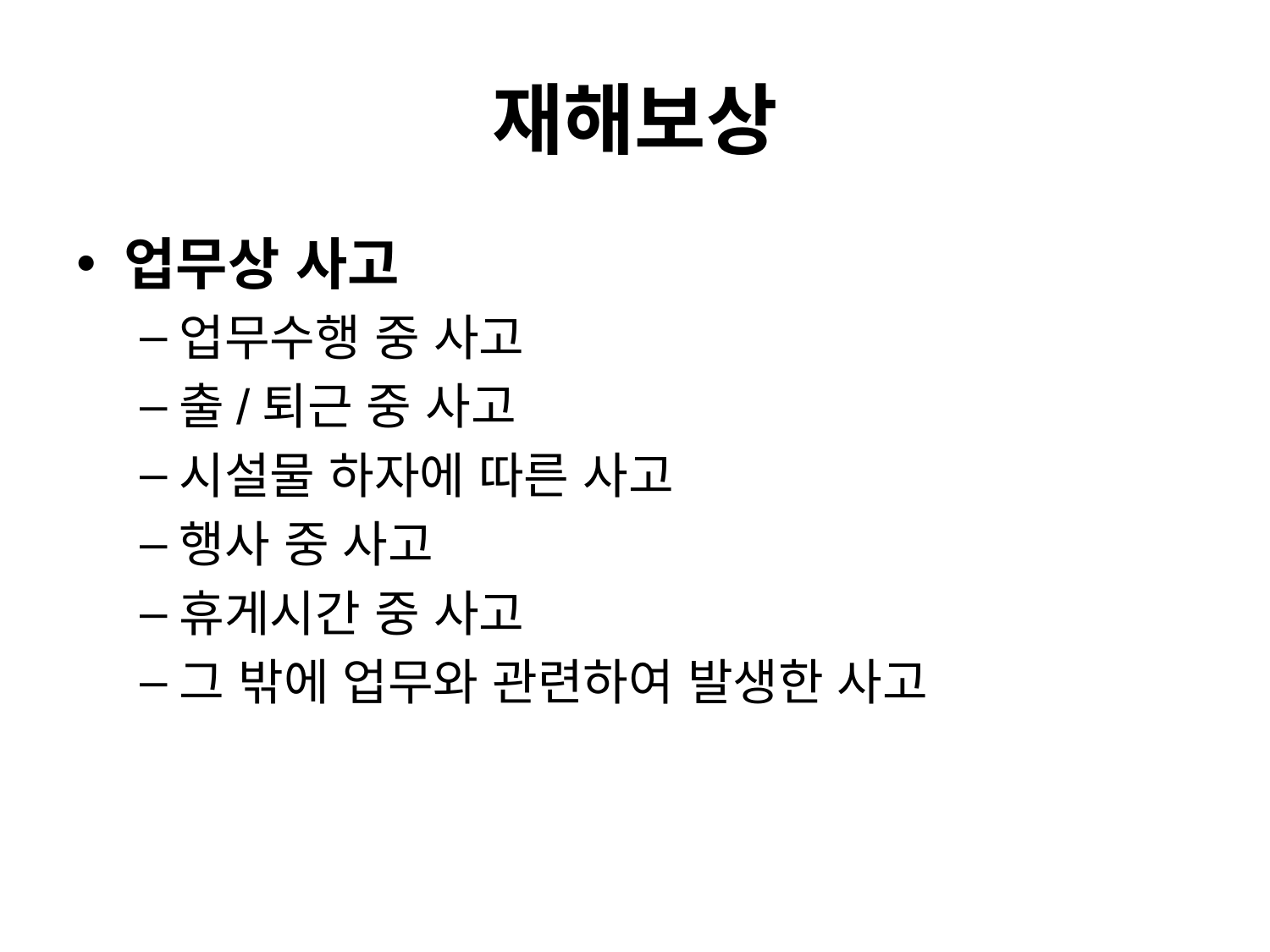

# 재해보상
업무상 사고
업무수행 중 사고
출/퇴근 중 사고
시설물 하자에 따른 사고
행사 중 사고
휴게시간 중 사고
그 밖에 업무와 관련하여 발생한 사고